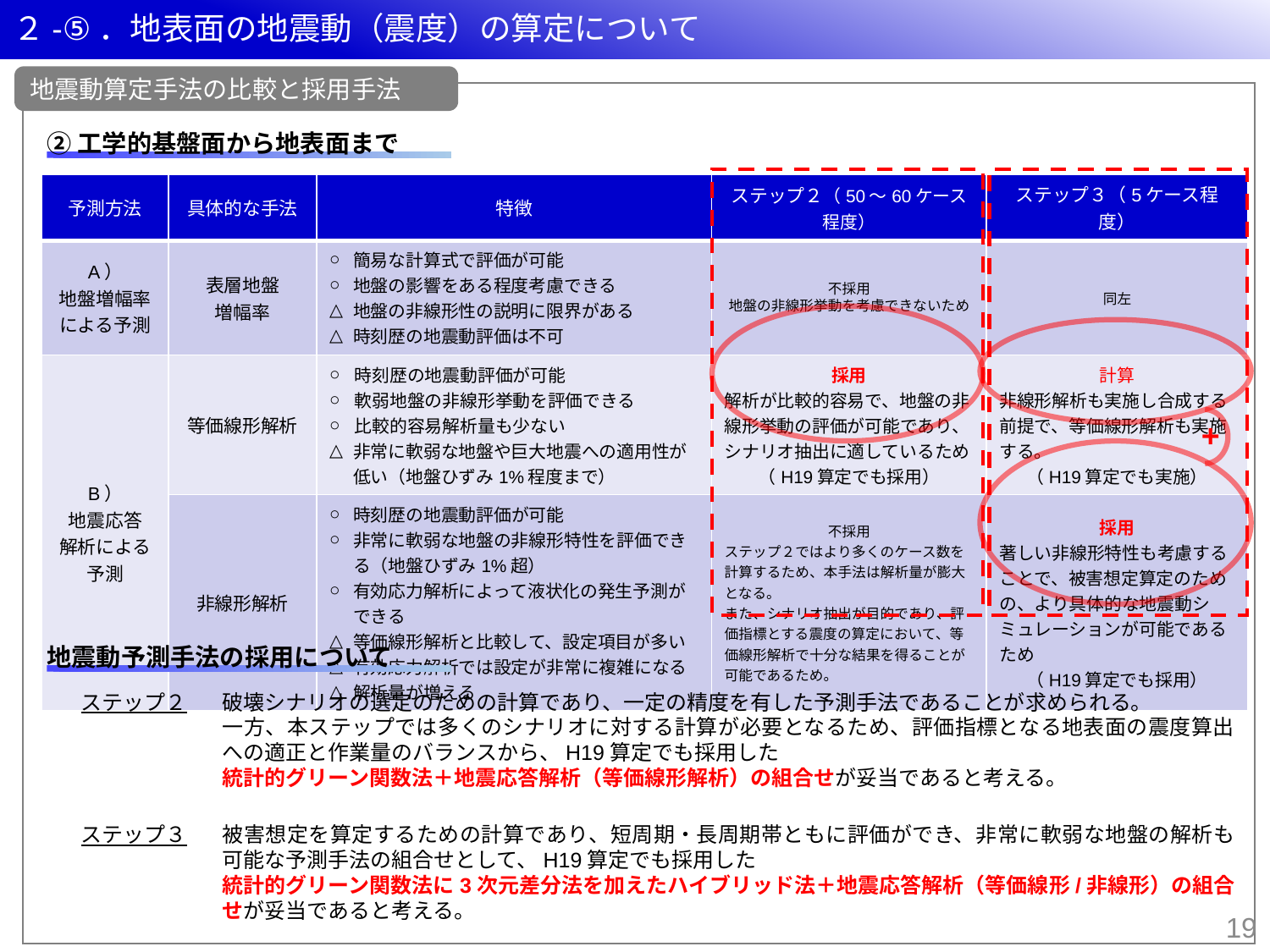

２-⑤．地表面の地震動（震度）の算定について
地震動算定手法の比較と採用手法

②工学的基盤面から地表面まで

| 予測方法 | 具体的な手法 | 特徴 | ステップ２（50～60ケース程度） | ステップ３（5ケース程度） |
| --- | --- | --- | --- | --- |
| A） 地盤増幅率 による予測 | 表層地盤 増幅率 | 簡易な計算式で評価が可能 地盤の影響をある程度考慮できる 地盤の非線形性の説明に限界がある 時刻歴の地震動評価は不可 | 不採用 地盤の非線形挙動を考慮できないため | 同左 |
| B） 地震応答 解析による 予測 | 等価線形解析 | 時刻歴の地震動評価が可能 軟弱地盤の非線形挙動を評価できる 比較的容易解析量も少ない 非常に軟弱な地盤や巨大地震への適用性が低い（地盤ひずみ1%程度まで） | 採用 解析が比較的容易で、地盤の非線形挙動の評価が可能であり、シナリオ抽出に適しているため （H19算定でも採用） | 計算 非線形解析も実施し合成する前提で、等価線形解析も実施する。 （H19算定でも実施） |
|  | 非線形解析 | 時刻歴の地震動評価が可能 非常に軟弱な地盤の非線形特性を評価できる（地盤ひずみ1%超） 有効応力解析によって液状化の発生予測ができる 等価線形解析と比較して、設定項目が多い 有効応力解析では設定が非常に複雑になる 解析量が増える | 不採用 ステップ２ではより多くのケース数を計算するため、本手法は解析量が膨大となる。 また、シナリオ抽出が目的であり、評価指標とする震度の算定において、等価線形解析で十分な結果を得ることが可能であるため。 | 採用 著しい非線形特性も考慮することで、被害想定算定のための、より具体的な地震動シミュレーションが可能であるため （H19算定でも採用） |

+

地震動予測手法の採用について
ステップ２
破壊シナリオの選定のための計算であり、一定の精度を有した予測手法であることが求められる。
一方、本ステップでは多くのシナリオに対する計算が必要となるため、評価指標となる地表面の震度算出への適正と作業量のバランスから、H19算定でも採用した
統計的グリーン関数法＋地震応答解析（等価線形解析）の組合せが妥当であると考える。
ステップ３
被害想定を算定するための計算であり、短周期・長周期帯ともに評価ができ、非常に軟弱な地盤の解析も可能な予測手法の組合せとして、H19算定でも採用した
統計的グリーン関数法に3次元差分法を加えたハイブリッド法＋地震応答解析（等価線形/非線形）の組合せが妥当であると考える。
19